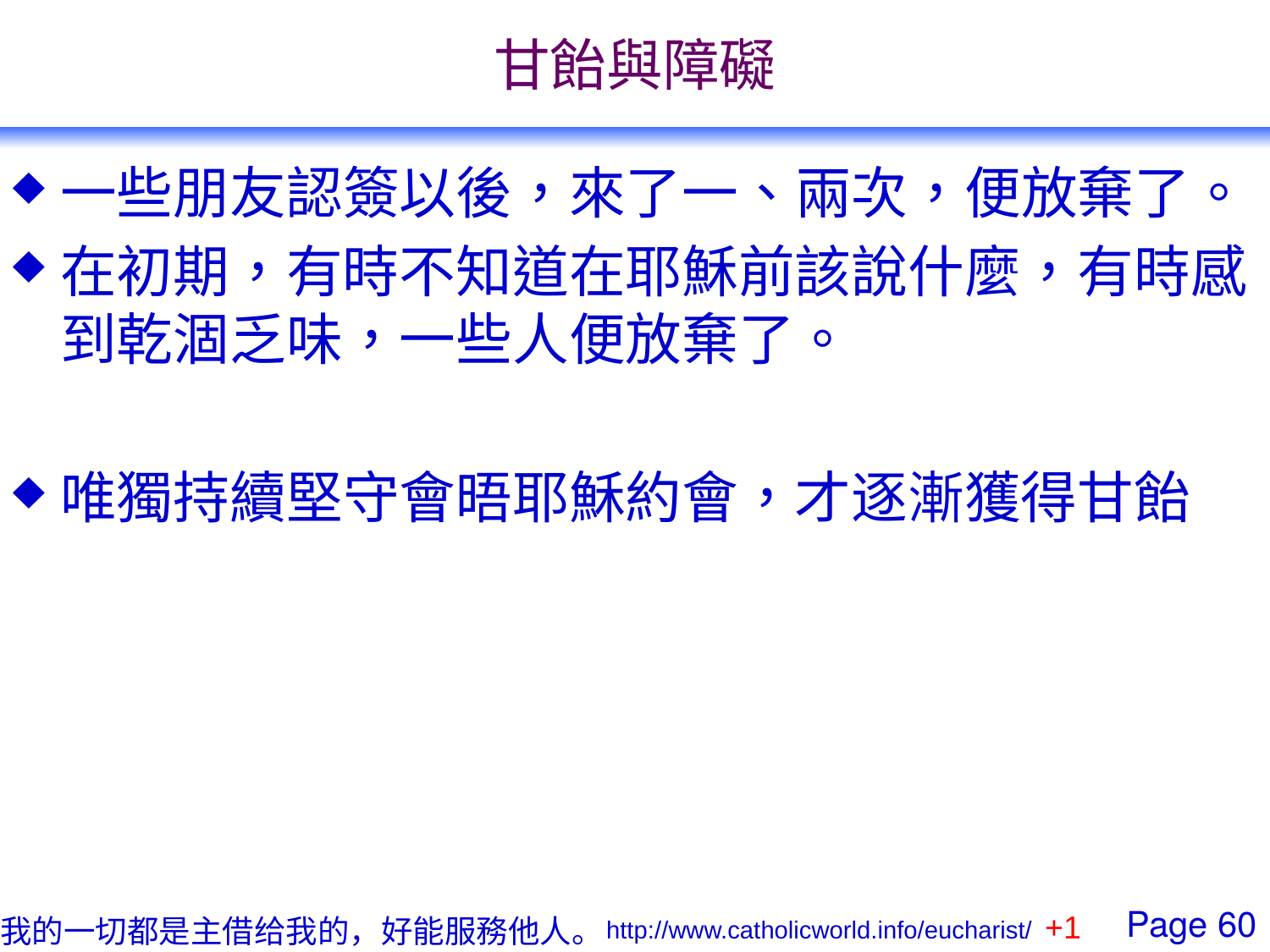

# 甘飴與障礙
一些朋友認簽以後，來了一、兩次，便放棄了。
在初期，有時不知道在耶穌前該說什麼，有時感到乾涸乏味，一些人便放棄了。

唯獨持續堅守會晤耶穌約會，才逐漸獲得甘飴

+1